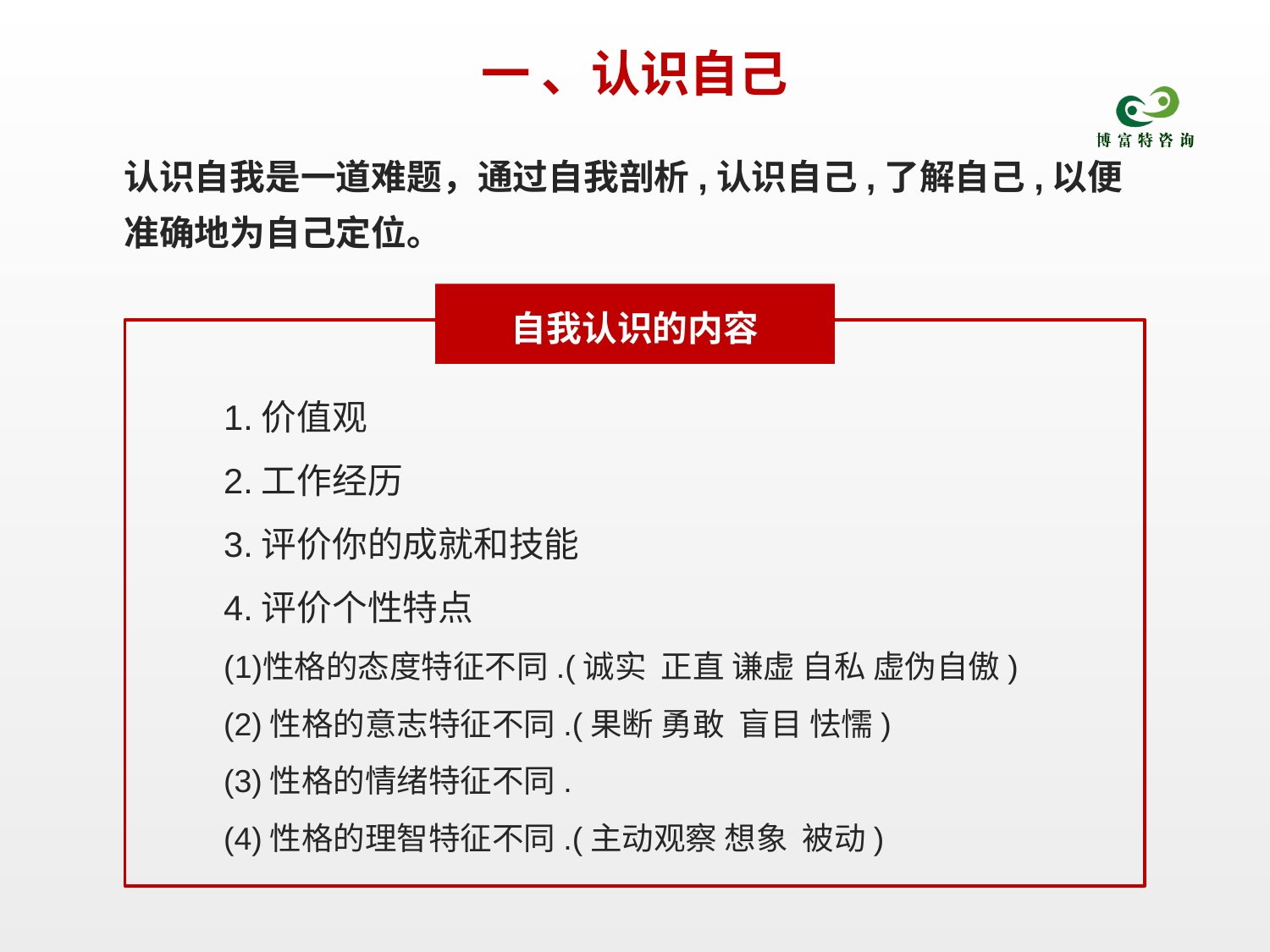

一 、认识自己
认识自我是一道难题，通过自我剖析,认识自己,了解自己,以便准确地为自己定位。

自我认识的内容

1.价值观
2.工作经历
3.评价你的成就和技能
4.评价个性特点
性格的态度特征不同.(诚实  正直 谦虚 自私 虚伪自傲)
(2)性格的意志特征不同.(果断 勇敢  盲目 怯懦)
(3)性格的情绪特征不同.
(4)性格的理智特征不同.(主动观察 想象  被动)